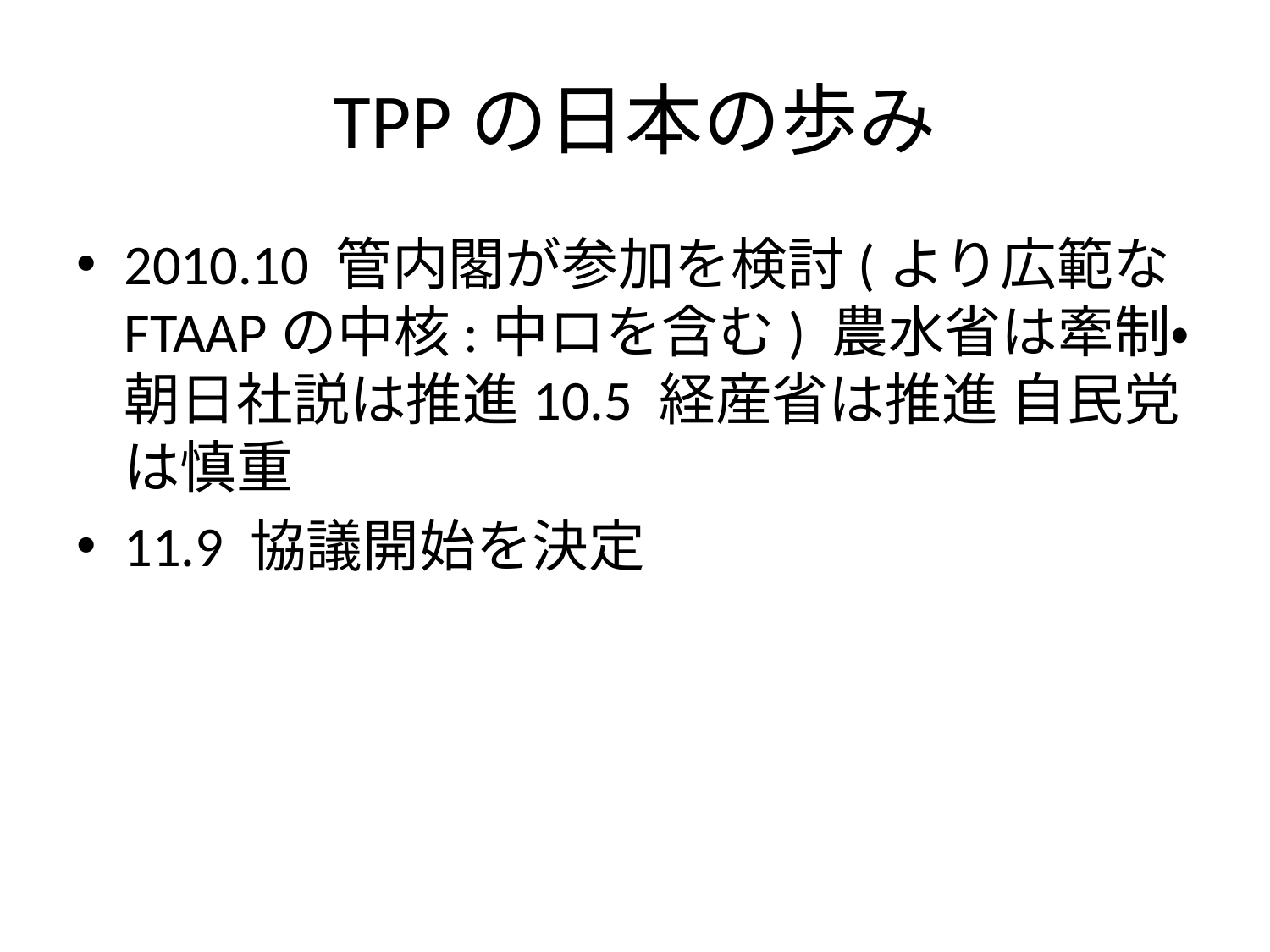

# TPPの日本の歩み
2010.10 管内閣が参加を検討(より広範なFTAAPの中核:中ロを含む) 農水省は牽制・朝日社説は推進10.5 経産省は推進 自民党は慎重
11.9 協議開始を決定